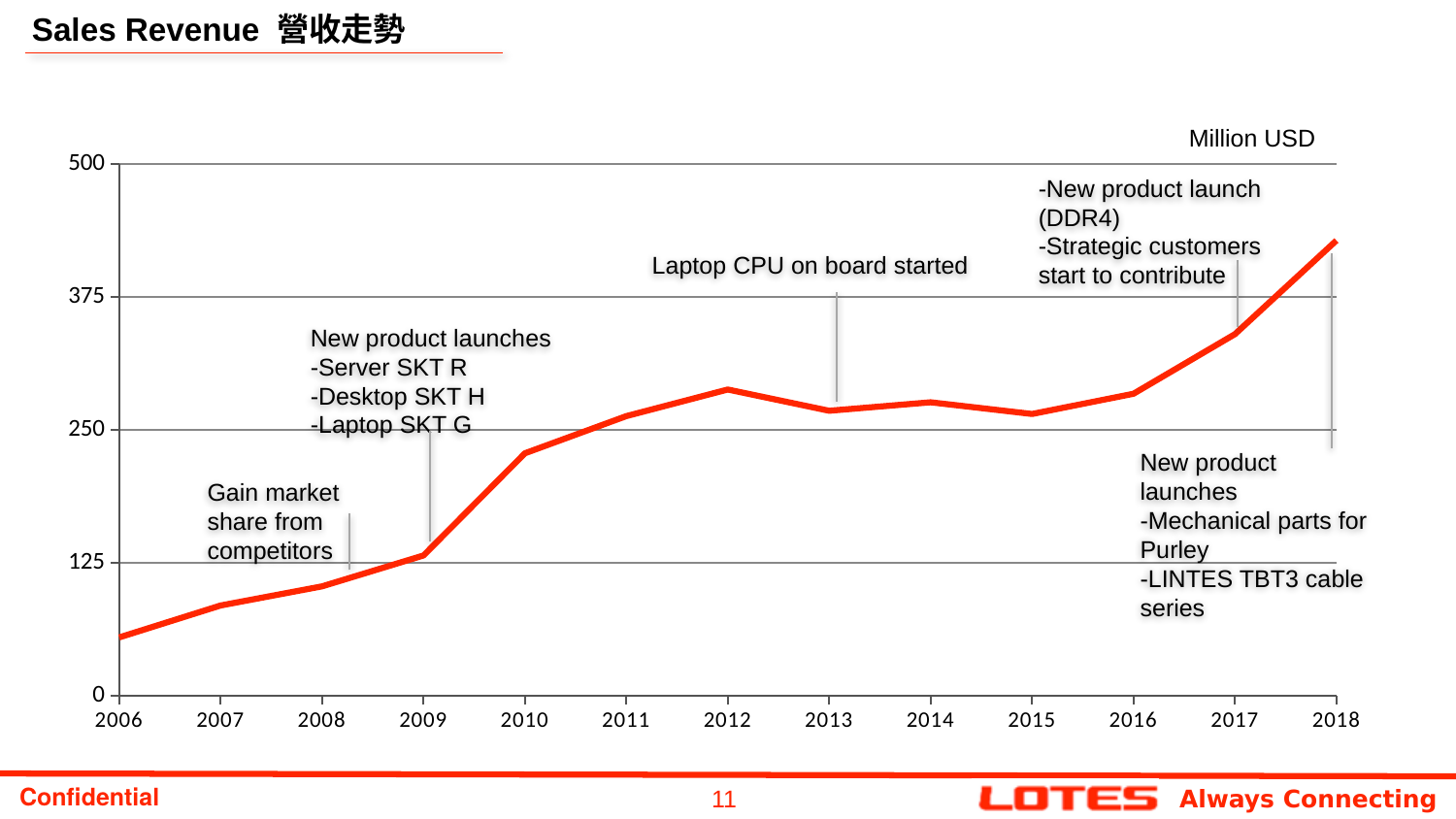

# Sales Revenue 營收走勢
Million USD

### Chart

| Category | Million USD |
|---|---|
| 2006 | 55.0 |
| 2007 | 85.0 |
| 2008 | 103.0 |
| 2009 | 132.0 |
| 2010 | 228.0 |
| 2011 | 263.0 |
| 2012 | 288.0 |
| 2013 | 268.0 |
| 2014 | 276.0 |
| 2015 | 265.0 |
| 2016 | 284.0 |
| 2017 | 340.0 |
| 2018 | 428.0 |
-New product launch (DDR4)
-Strategic customers start to contribute
Laptop CPU on board started

New product launches
-Server SKT R
-Desktop SKT H
-Laptop SKT G

New product launches
-Mechanical parts for Purley
-LINTES TBT3 cable series
Gain market share from competitors

11